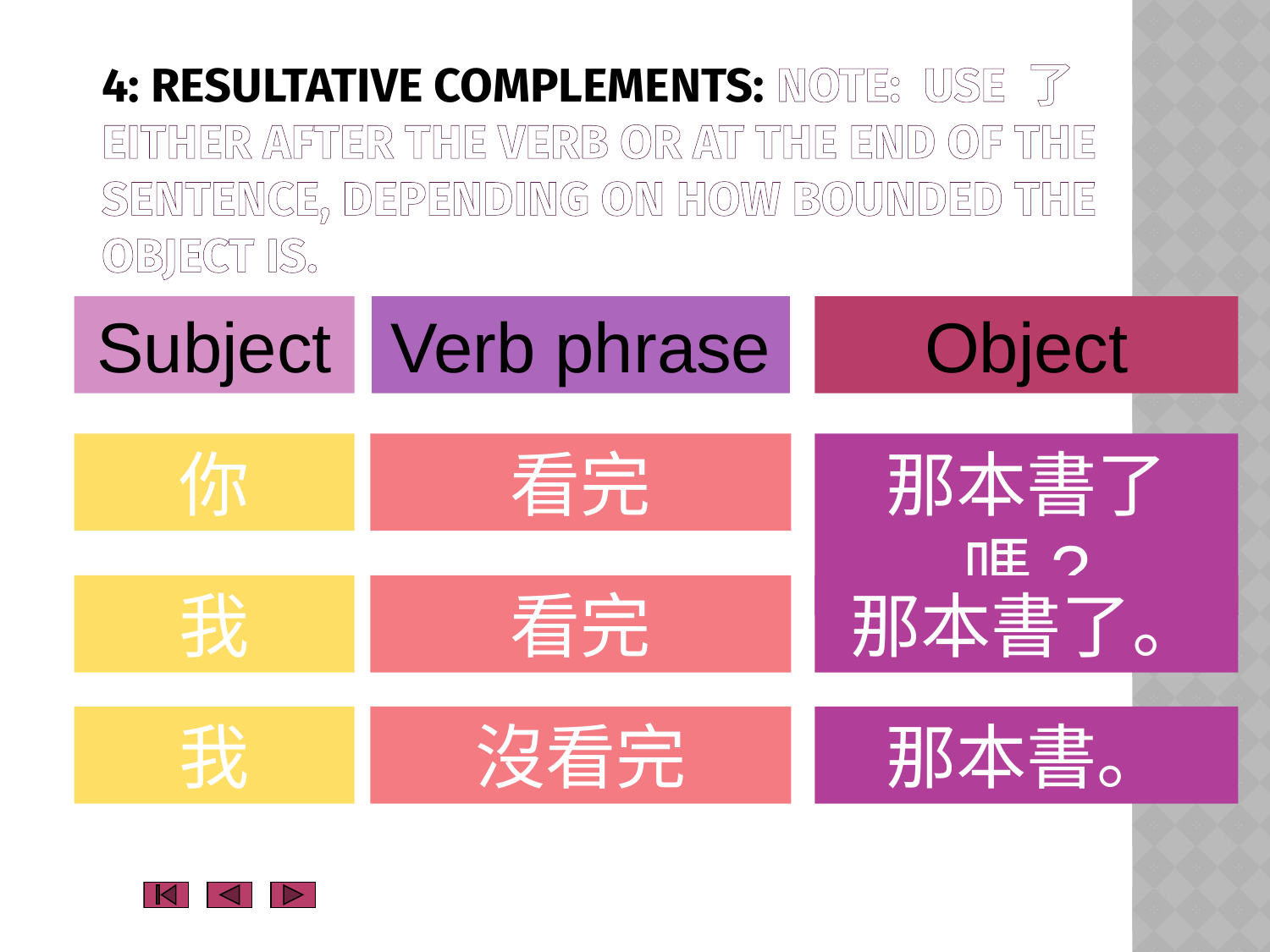

# 4: resultative complements: Note:  use 了 either after the verb or at the end of the sentence, depending on how bounded the object is.
Subject
Verb phrase
Object
你
看完
那本書了嗎?
我
看完
那本書了。
我
沒看完
那本書。